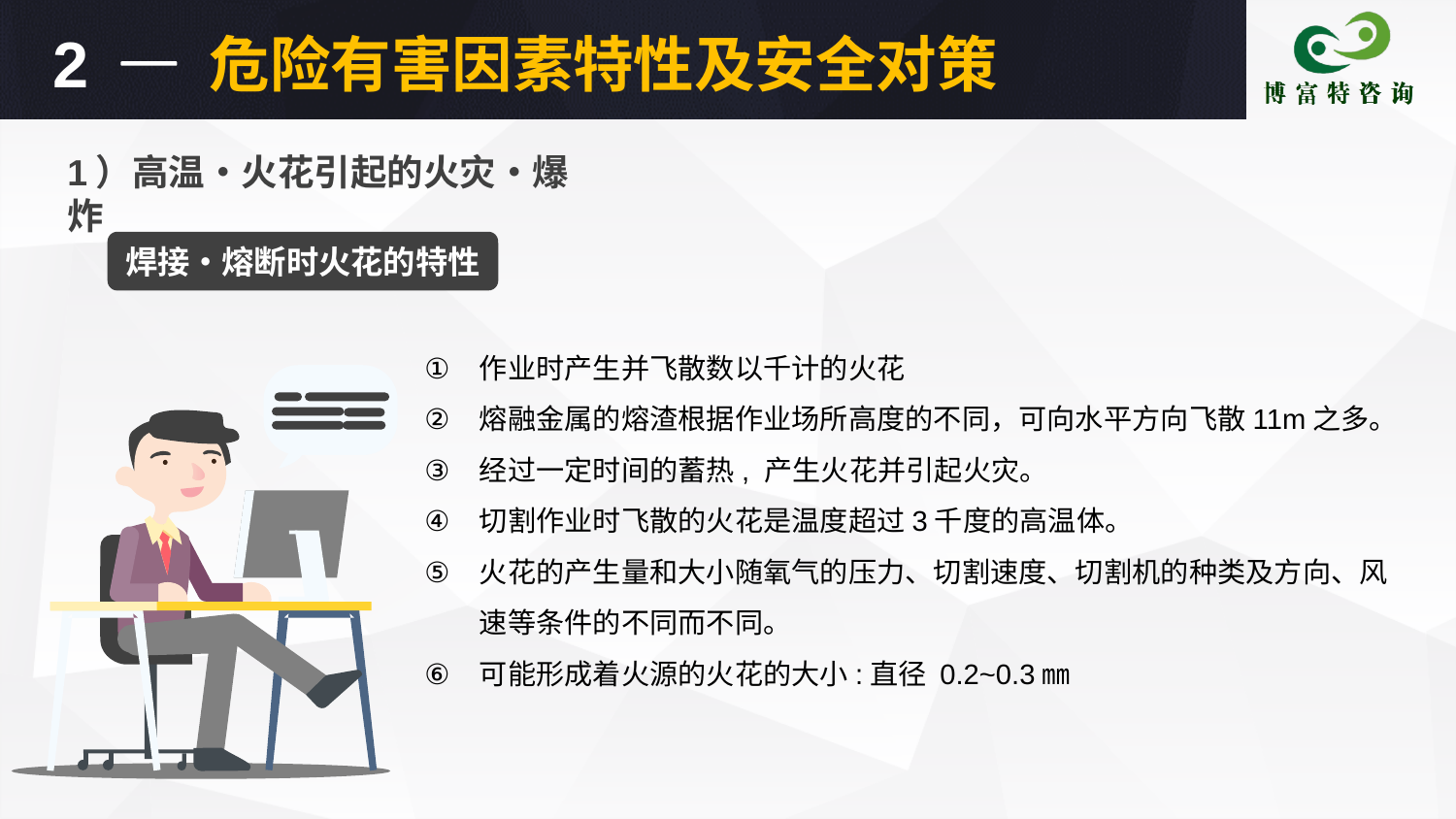

2
危险有害因素特性及安全对策

1）高温•火花引起的火灾•爆炸
焊接•熔断时火花的特性
作业时产生并飞散数以千计的火花
熔融金属的熔渣根据作业场所高度的不同，可向水平方向飞散11m之多。
经过一定时间的蓄热, 产生火花并引起火灾。
切割作业时飞散的火花是温度超过3千度的高温体。
火花的产生量和大小随氧气的压力、切割速度、切割机的种类及方向、风速等条件的不同而不同。
可能形成着火源的火花的大小:直径 0.2~0.3㎜